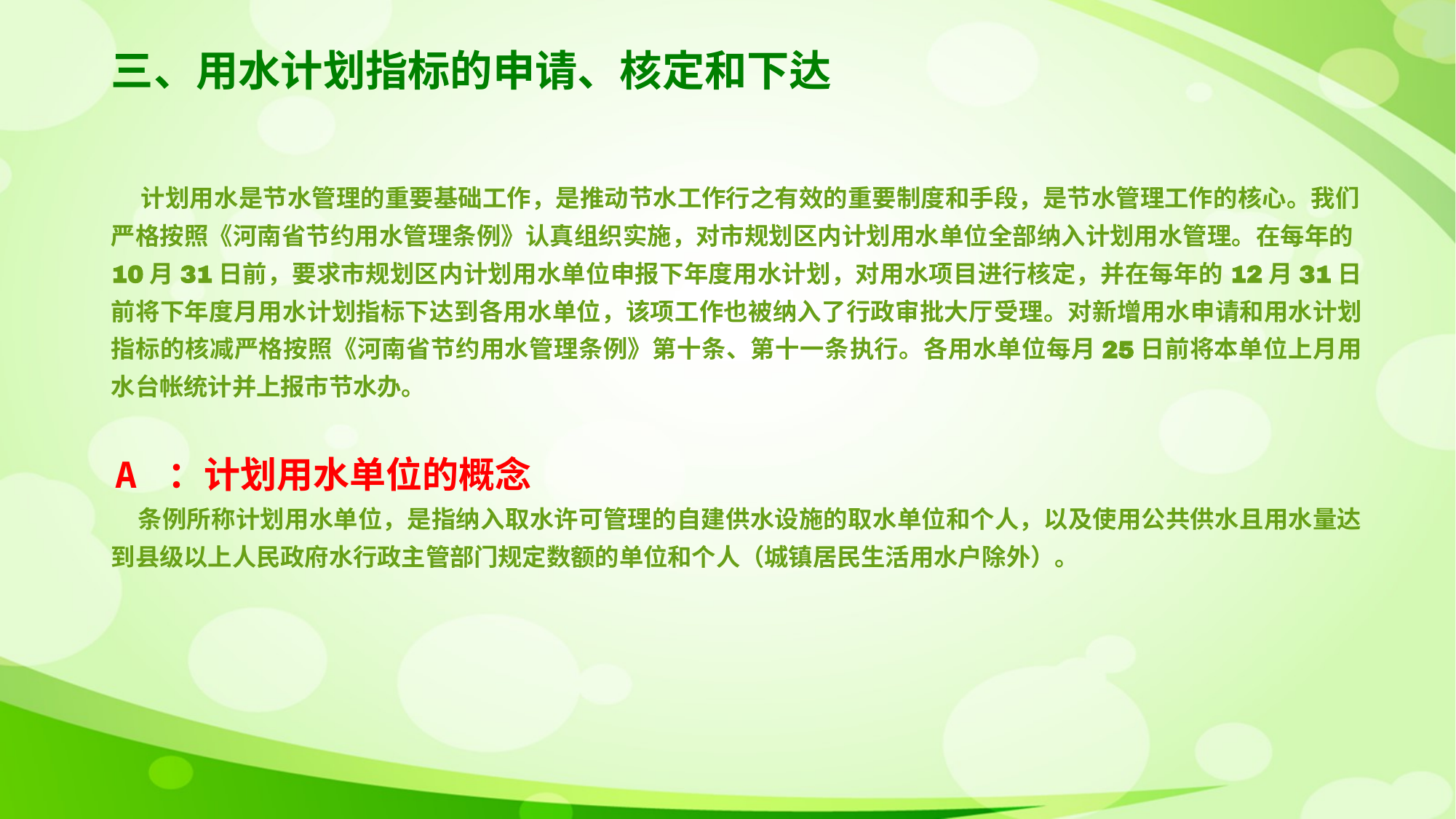

三、用水计划指标的申请、核定和下达
             计划用水是节水管理的重要基础工作，是推动节水工作行之有效的重要制度和手段，是节水管理工作的核心。我们严格按照《河南省节约用水管理条例》认真组织实施，对市规划区内计划用水单位全部纳入计划用水管理。在每年的10月31日前，要求市规划区内计划用水单位申报下年度用水计划，对用水项目进行核定，并在每年的12月31日前将下年度月用水计划指标下达到各用水单位，该项工作也被纳入了行政审批大厅受理。对新增用水申请和用水计划指标的核减严格按照《河南省节约用水管理条例》第十条、第十一条执行。各用水单位每月25日前将本单位上月用水台帐统计并上报市节水办。

     A ：计划用水单位的概念
           条例所称计划用水单位，是指纳入取水许可管理的自建供水设施的取水单位和个人，以及使用公共供水且用水量达到县级以上人民政府水行政主管部门规定数额的单位和个人（城镇居民生活用水户除外）。